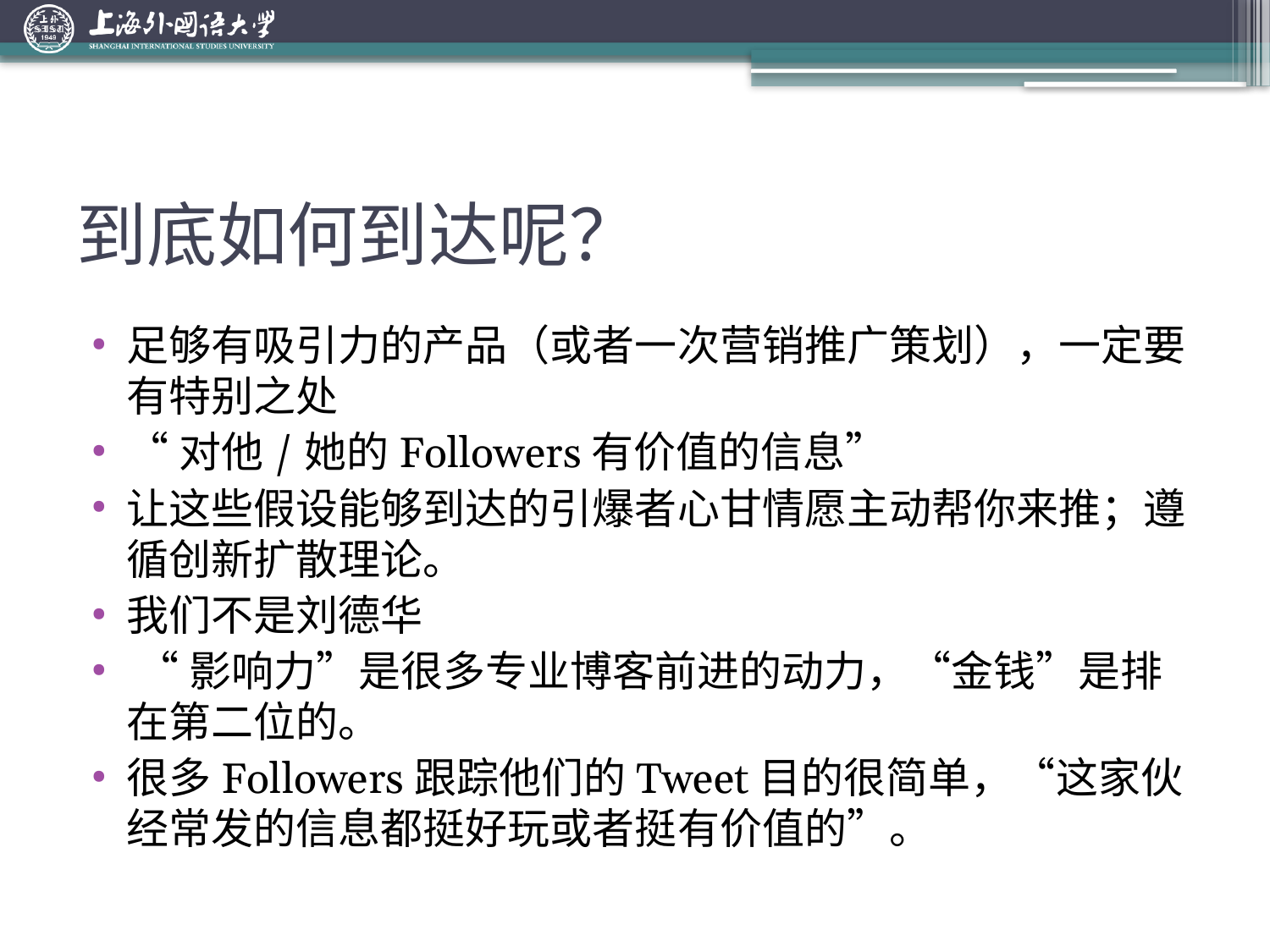

到底如何到达呢？
足够有吸引力的产品（或者一次营销推广策划），一定要有特别之处
“对他/她的Followers有价值的信息”
让这些假设能够到达的引爆者心甘情愿主动帮你来推；遵循创新扩散理论。
我们不是刘德华
 “影响力”是很多专业博客前进的动力，“金钱”是排在第二位的。
很多Followers跟踪他们的Tweet目的很简单，“这家伙经常发的信息都挺好玩或者挺有价值的”。